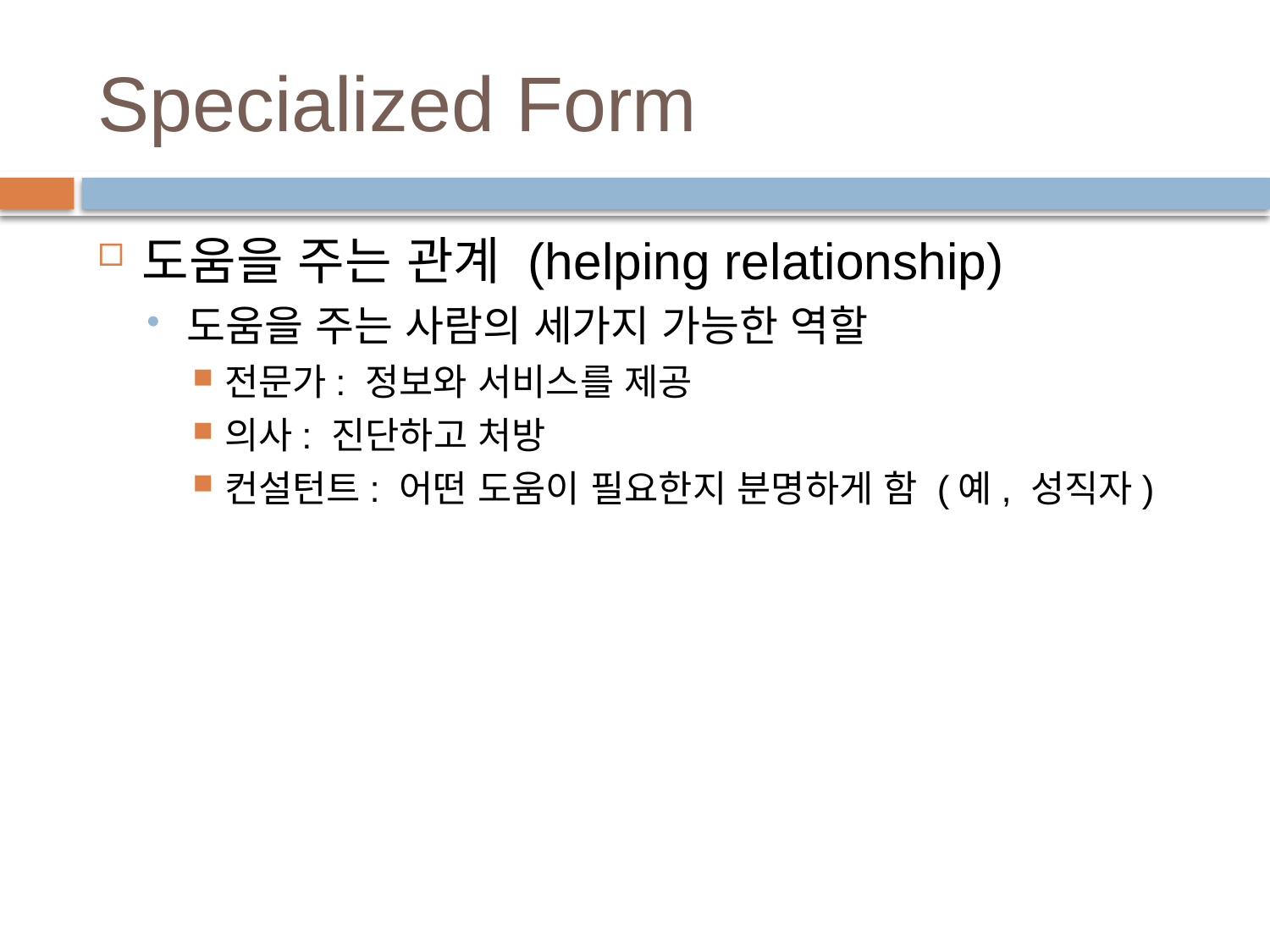

# Specialized Form
도움을 주는 관계 (helping relationship)
도움을 주는 사람의 세가지 가능한 역할
전문가: 정보와 서비스를 제공
의사: 진단하고 처방
컨설턴트: 어떤 도움이 필요한지 분명하게 함 (예, 성직자)